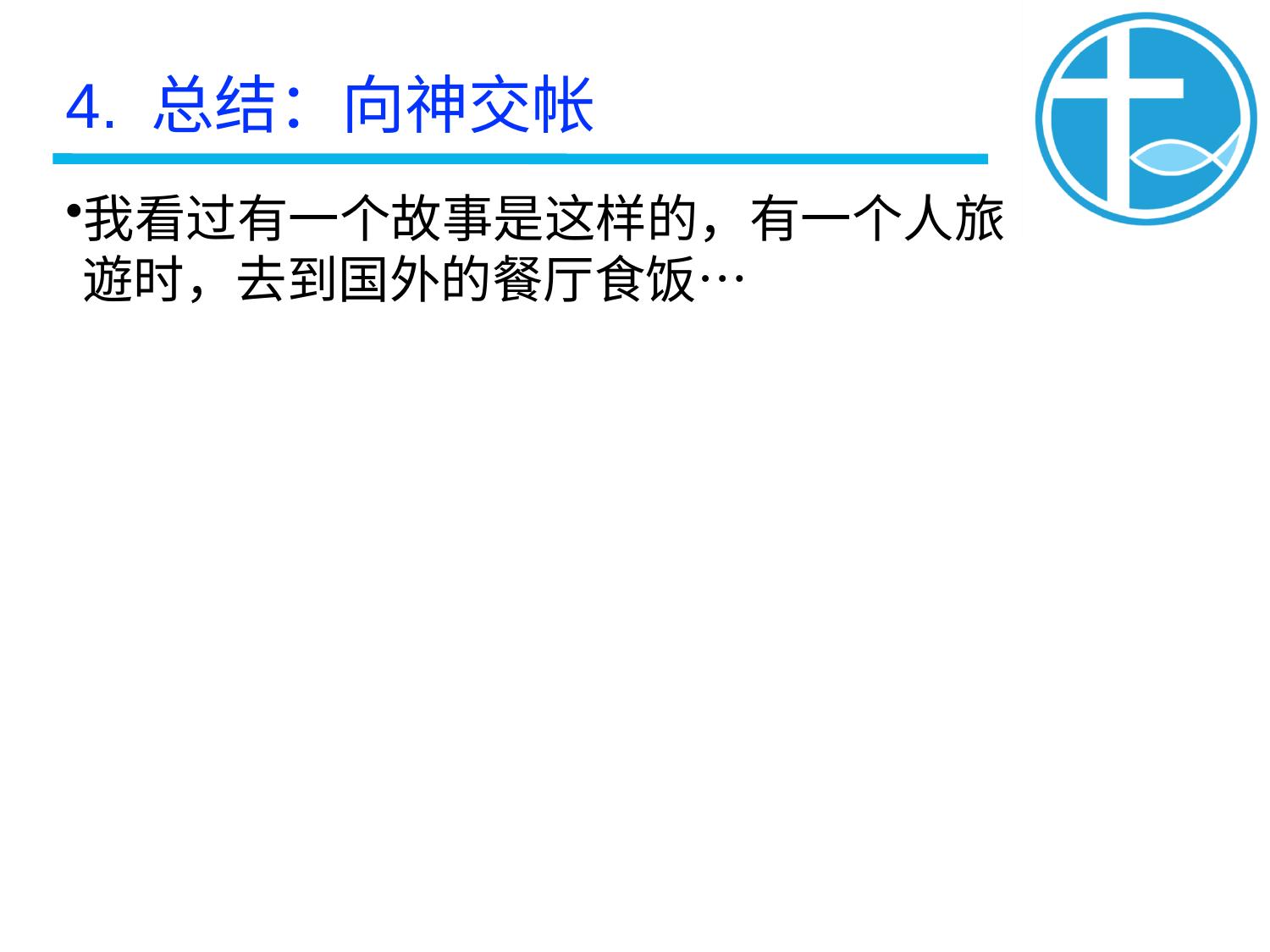

4. 总结：向神交帐
我看过有一个故事是这样的，有一个人旅遊时，去到国外的餐厅食饭⋯